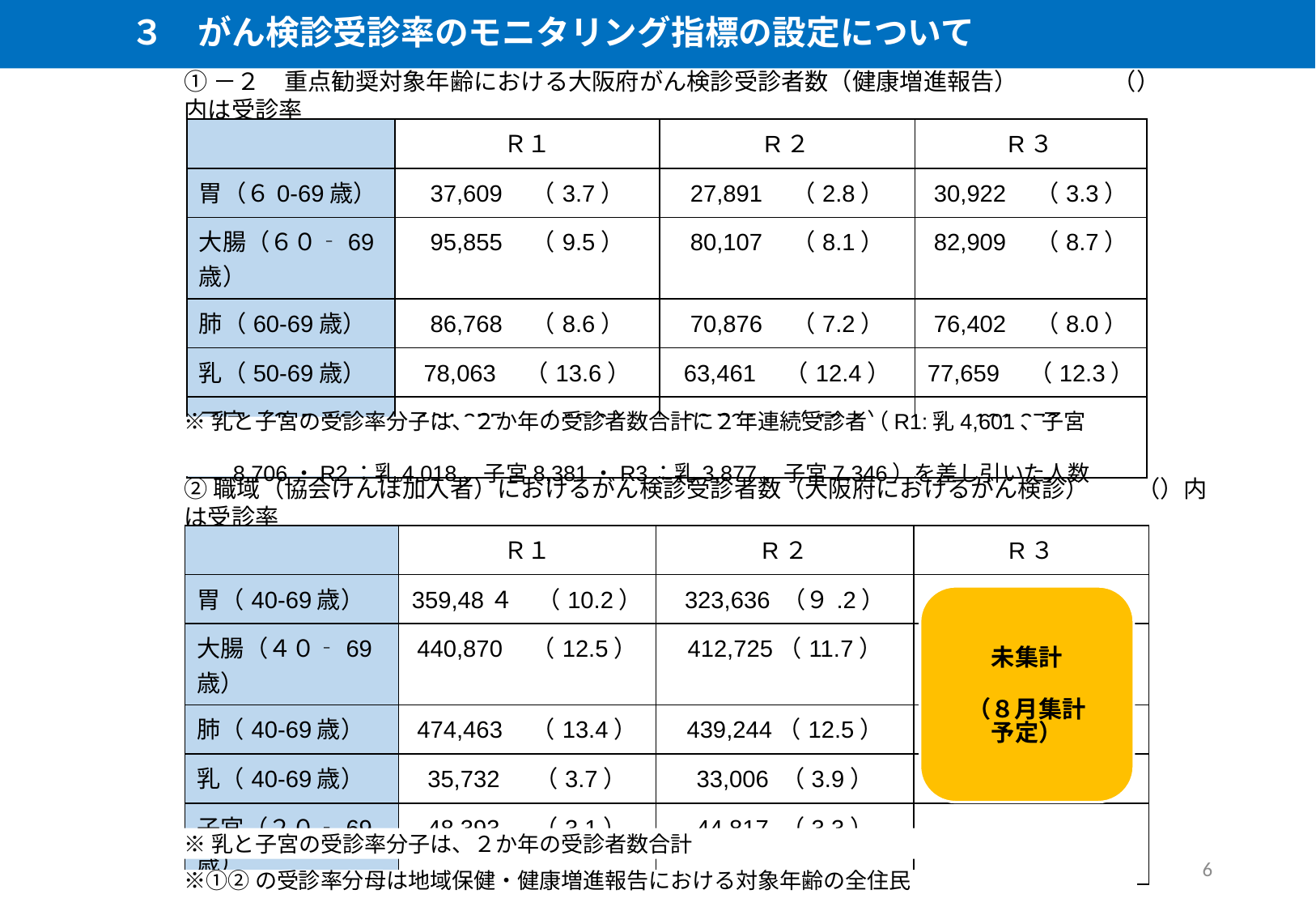

# ３　がん検診受診率のモニタリング指標の設定について

①－２　重点勧奨対象年齢における大阪府がん検診受診者数（健康増進報告）　　　　（）内は受診率
|  | Ｒ１ | R２ | R３ |
| --- | --- | --- | --- |
| 胃（６0‐69歳） | 37,609　（3.7） | 27,891　（2.8） | 30,922　（3.3） |
| 大腸（６０‐69歳） | 95,855　（9.5） | 80,107　（8.1） | 82,909　（8.7） |
| 肺（60‐69歳） | 86,768　（8.6） | 70,876　（7.2） | 76,402　（8.0） |
| 乳（50‐69歳） | 78,063　（13.6） | 63,461　（12.4） | 77,659　（12.3） |
| 子宮（２5‐44歳） | 104,255　（18.9） | 98,764　（18.4） | 101,270　（18.5） |
※乳と子宮の受診率分子は、２か年の受診者数合計に２年連続受診者（R1:乳4,601、子宮
　　8,706・R2：乳4,018、子宮8,381・R3：乳3,877、子宮7,346）を差し引いた人数
②職域（協会けんぽ加入者）におけるがん検診受診者数（大阪府におけるがん検診）　　（）内は受診率
|  | Ｒ１ | R２ | R３ |
| --- | --- | --- | --- |
| 胃（40‐69歳） | 359,48４　（10.2） | 323,636 （９.2） |  |
| 大腸（４０‐69歳） | 440,870　（12.5） | 412,725（11.7） |  |
| 肺（40‐69歳） | 474,463　（13.4） | 439,244（12.5） |  |
| 乳（40‐69歳） | 35,732　 （3.7） | 33,006 （3.9） |  |
| 子宮（２０‐69歳） | 48,393　 （3.1） | 44,817 （3.3） |  |
未集計

（８月集計
予定）
※乳と子宮の受診率分子は、２か年の受診者数合計
6
※①②の受診率分母は地域保健・健康増進報告における対象年齢の全住民